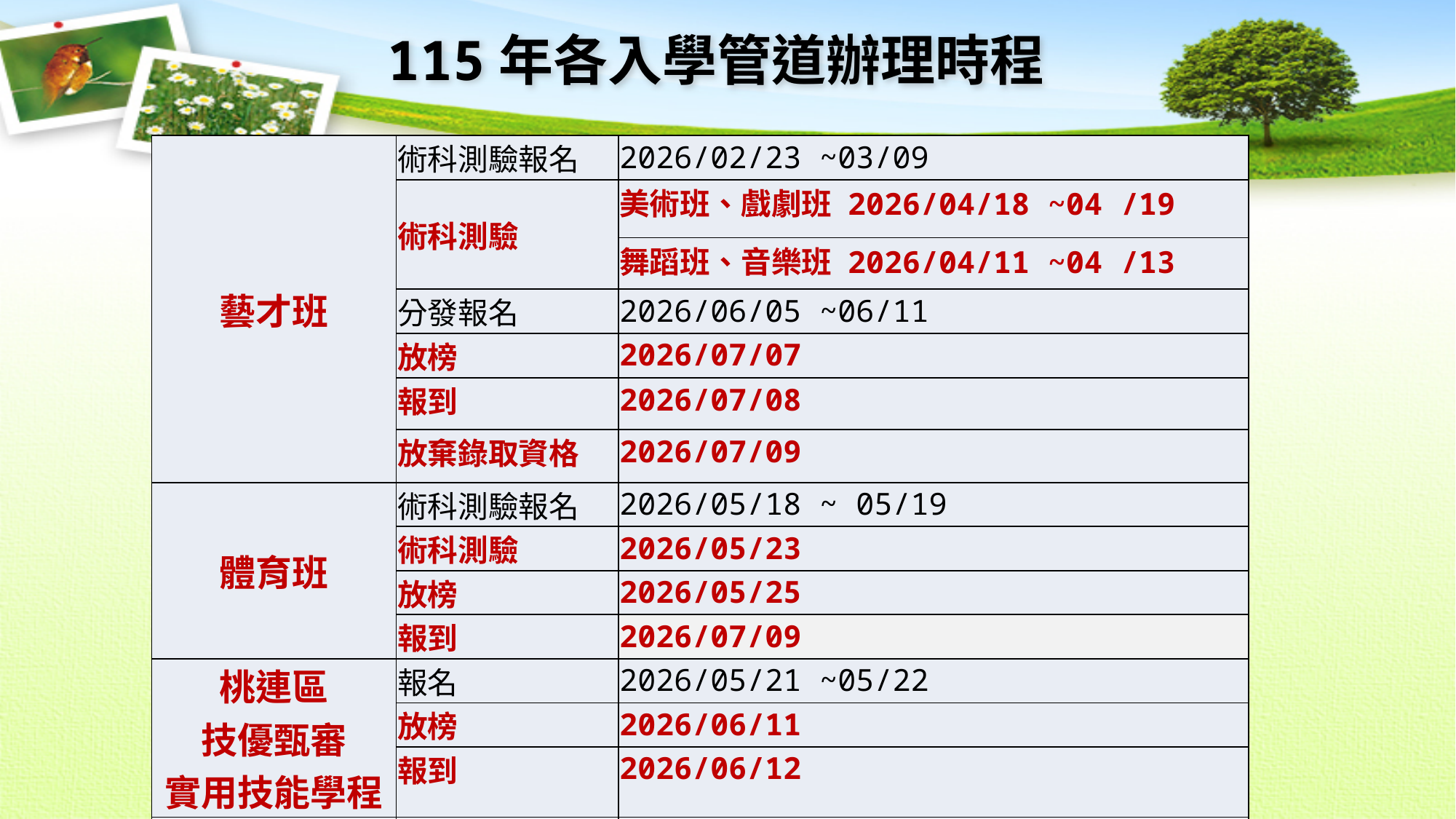

115年各入學管道辦理時程
| 藝才班 | 術科測驗報名 | 2026/02/23 ~03/09 |
| --- | --- | --- |
|  | 術科測驗 | 美術班、戲劇班 2026/04/18 ~04 /19 |
|  |  | 舞蹈班、音樂班 2026/04/11 ~04 /13 |
|  | 分發報名 | 2026/06/05 ~06/11 |
|  | 放榜 | 2026/07/07 |
|  | 報到 | 2026/07/08 |
|  | 放棄錄取資格 | 2026/07/09 |
| 體育班 | 術科測驗報名 | 2026/05/18 ~ 05/19 |
|  | 術科測驗 | 2026/05/23 |
|  | 放榜 | 2026/05/25 |
|  | 報到 | 2026/07/09 |
| 桃連區 技優甄審 實用技能學程 | 報名 | 2026/05/21 ~05/22 |
|  | 放榜 | 2026/06/11 |
|  | 報到 | 2026/06/12 |
| 建教 合作班 | 報名 | 2026/03/02 ~ |
|  | 報到截止日 | 2026/07/09 |
16